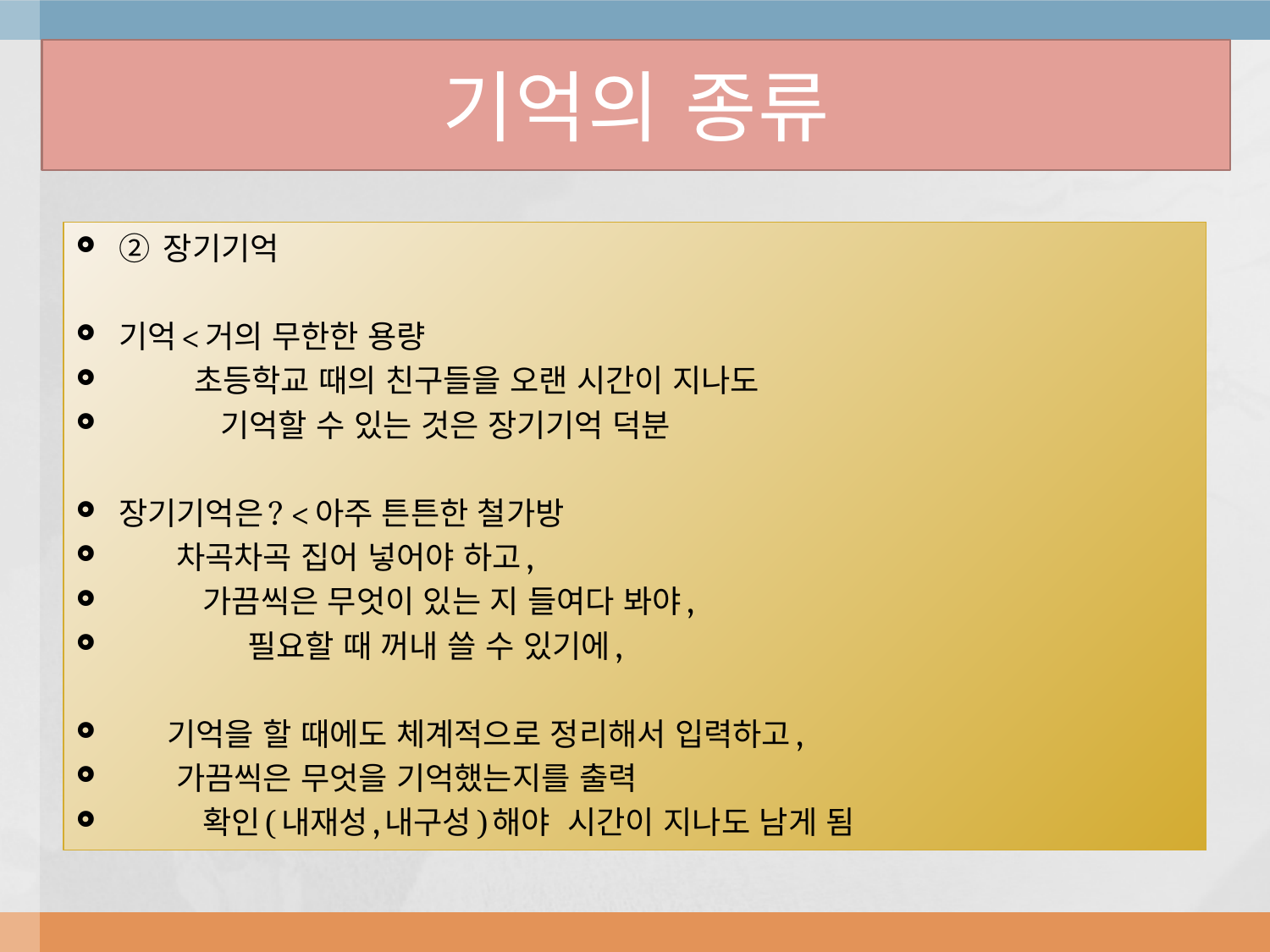

# 기억의 종류
② 장기기억

기억<거의 무한한 용량
        초등학교 때의 친구들을 오랜 시간이 지나도
           기억할 수 있는 것은 장기기억 덕분

장기기억은? <아주 튼튼한 철가방
      차곡차곡 집어 넣어야 하고,
         가끔씩은 무엇이 있는 지 들여다 봐야,
              필요할 때 꺼내 쓸 수 있기에,

     기억을 할 때에도 체계적으로 정리해서 입력하고,
      가끔씩은 무엇을 기억했는지를 출력
         확인(내재성,내구성)해야  시간이 지나도 남게 됨